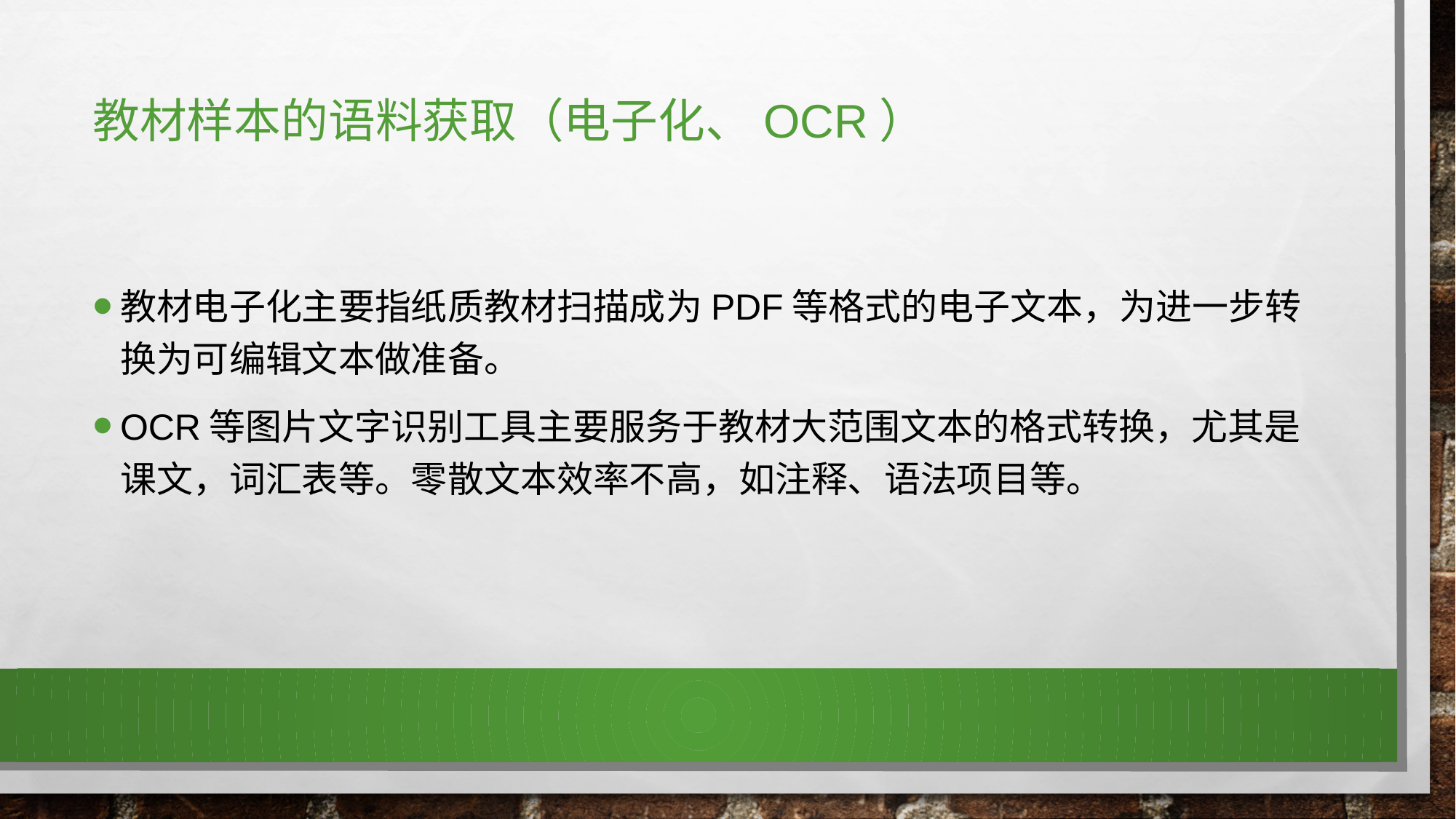

# 教材样本的语料获取（电子化、OCR）
教材电子化主要指纸质教材扫描成为PDF等格式的电子文本，为进一步转换为可编辑文本做准备。
OCR等图片文字识别工具主要服务于教材大范围文本的格式转换，尤其是课文，词汇表等。零散文本效率不高，如注释、语法项目等。